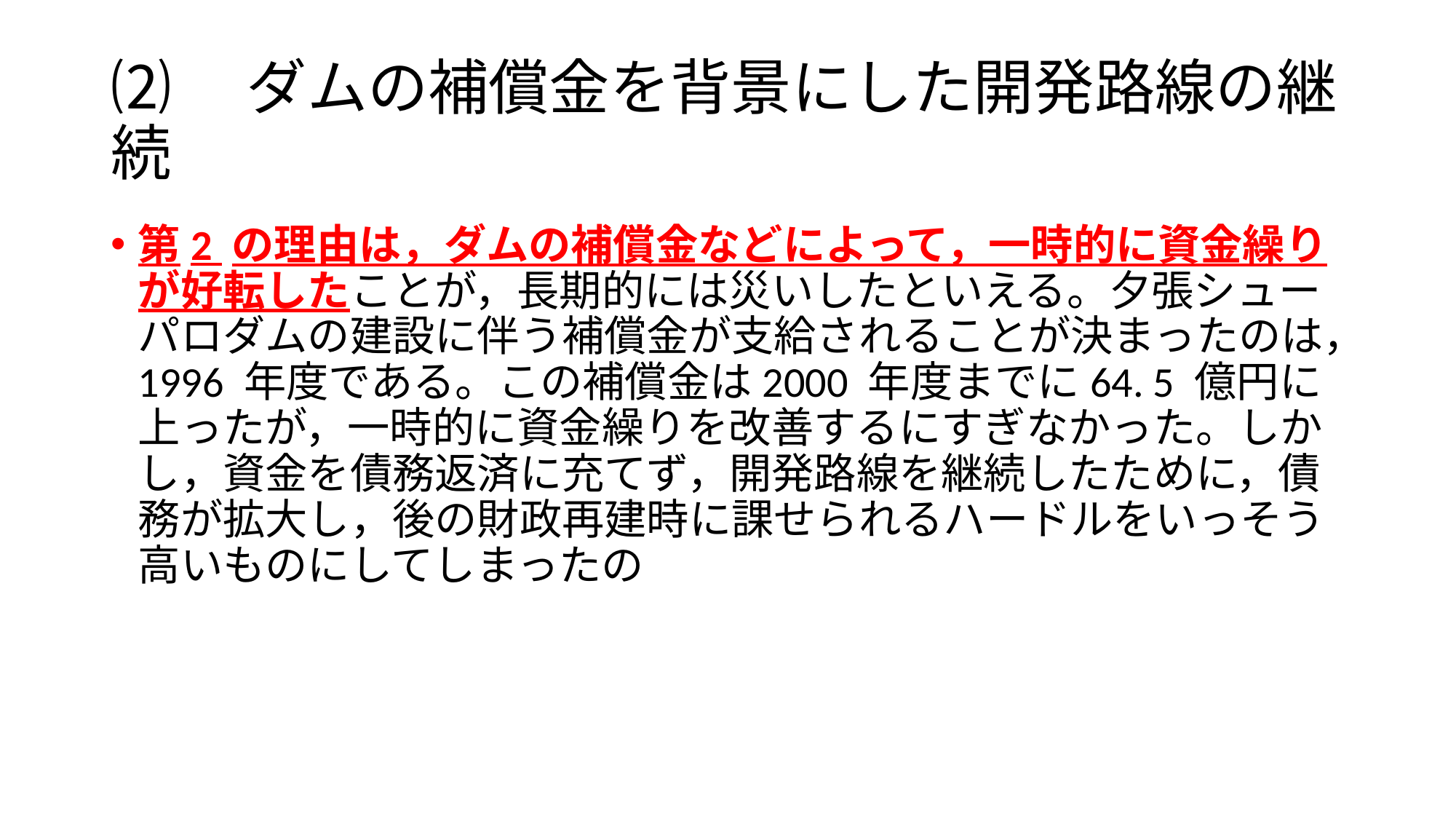

# ⑵　ダムの補償金を背景にした開発路線の継続
第2 の理由は，ダムの補償金などによって，一時的に資金繰りが好転したことが，長期的には災いしたといえる。夕張シューパロダムの建設に伴う補償金が支給されることが決まったのは，1996 年度である。この補償金は2000 年度までに64. 5 億円に上ったが，一時的に資金繰りを改善するにすぎなかった。しかし，資金を債務返済に充てず，開発路線を継続したために，債務が拡大し，後の財政再建時に課せられるハードルをいっそう高いものにしてしまったの